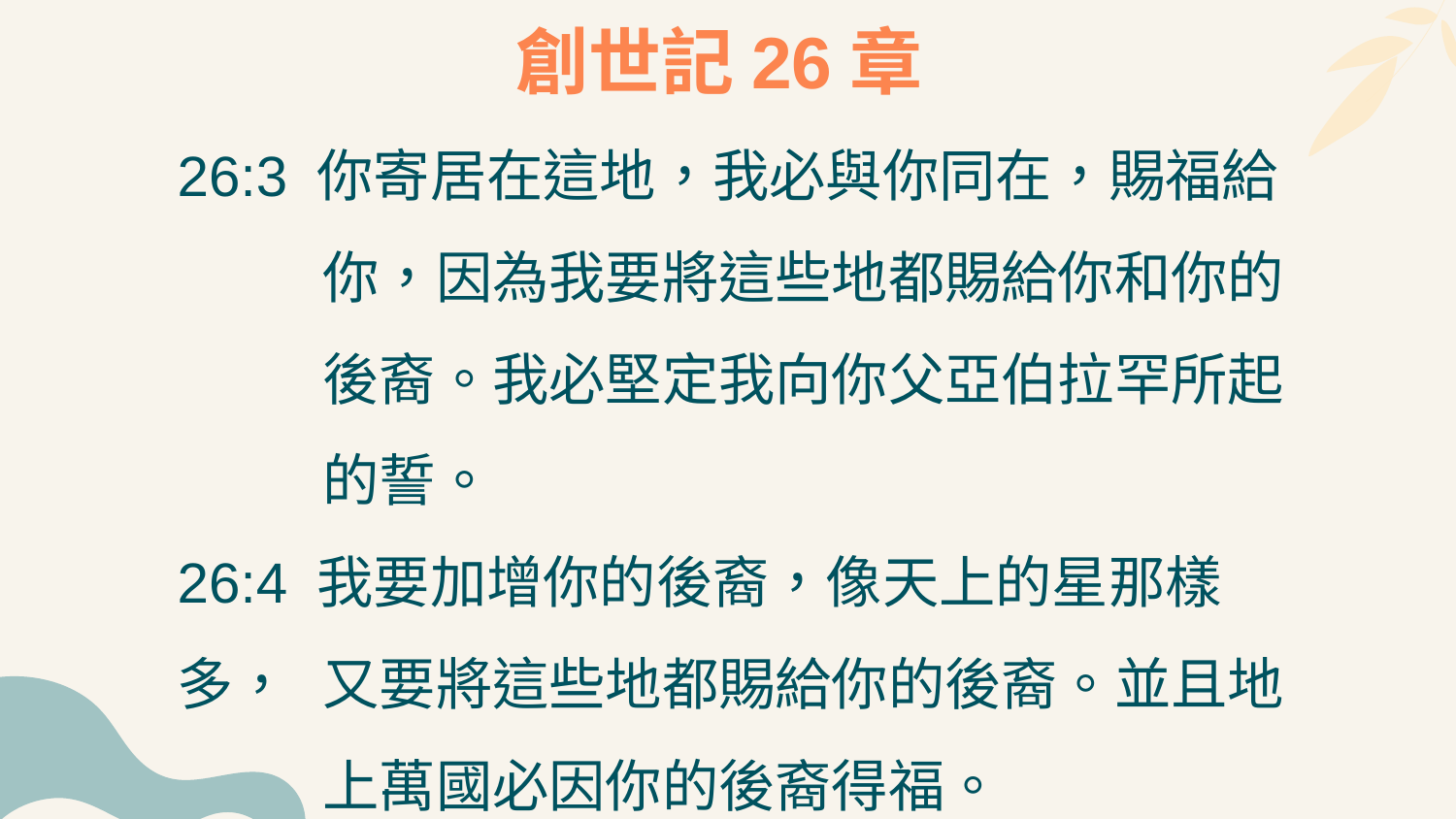

# 創世記26章
26:3 你寄居在這地，我必與你同在，賜福給	你，因為我要將這些地都賜給你和你的	後裔。我必堅定我向你父亞伯拉罕所起	的誓。
26:4 我要加增你的後裔，像天上的星那樣多，	又要將這些地都賜給你的後裔。並且地	上萬國必因你的後裔得福。